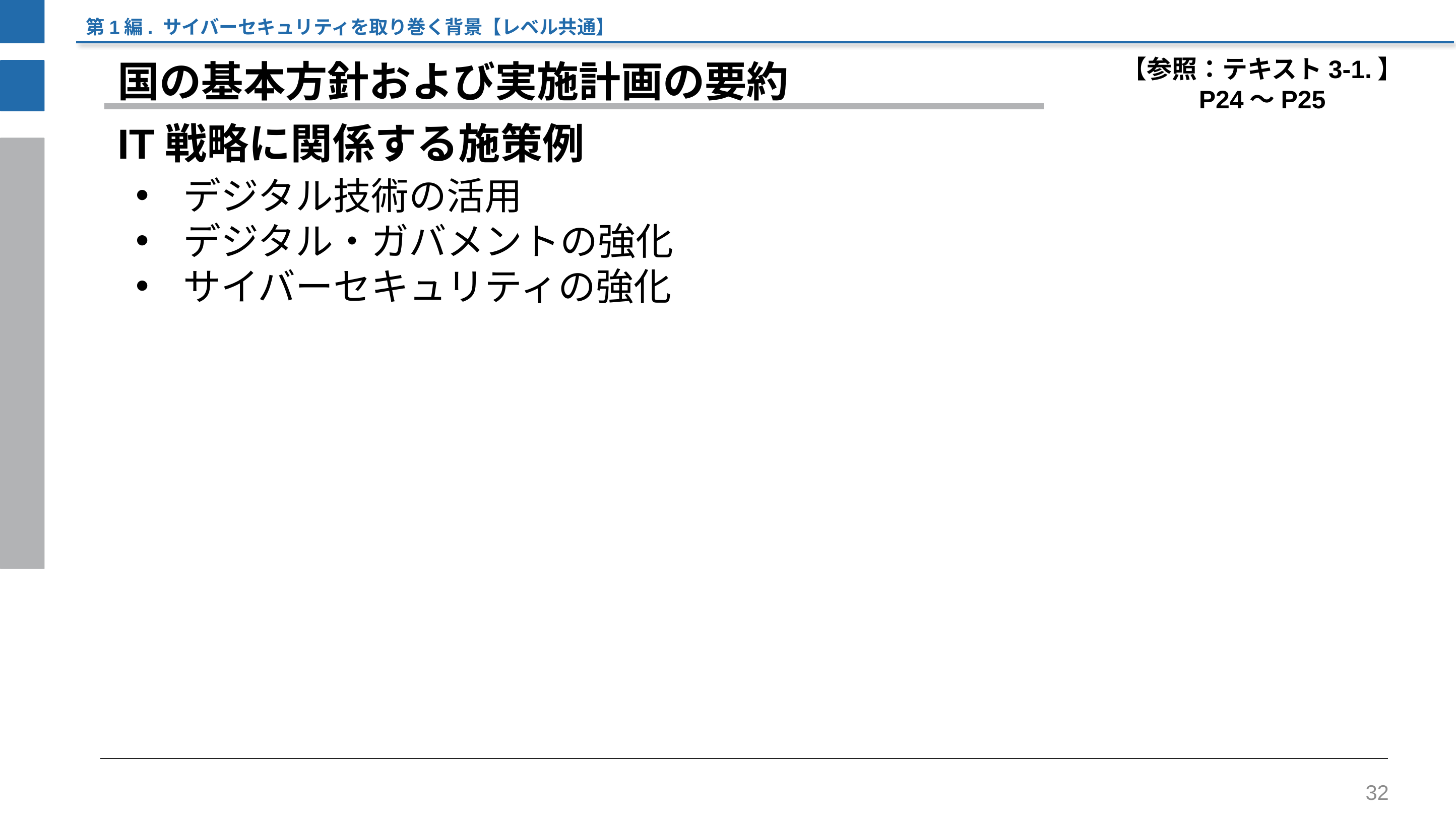

第1編. サイバーセキュリティを取り巻く背景【レベル共通】
【参照：テキスト3-1.】
P24～P25
国の基本方針および実施計画の要約
IT戦略に関係する施策例
デジタル技術の活用
デジタル・ガバメントの強化
サイバーセキュリティの強化
32